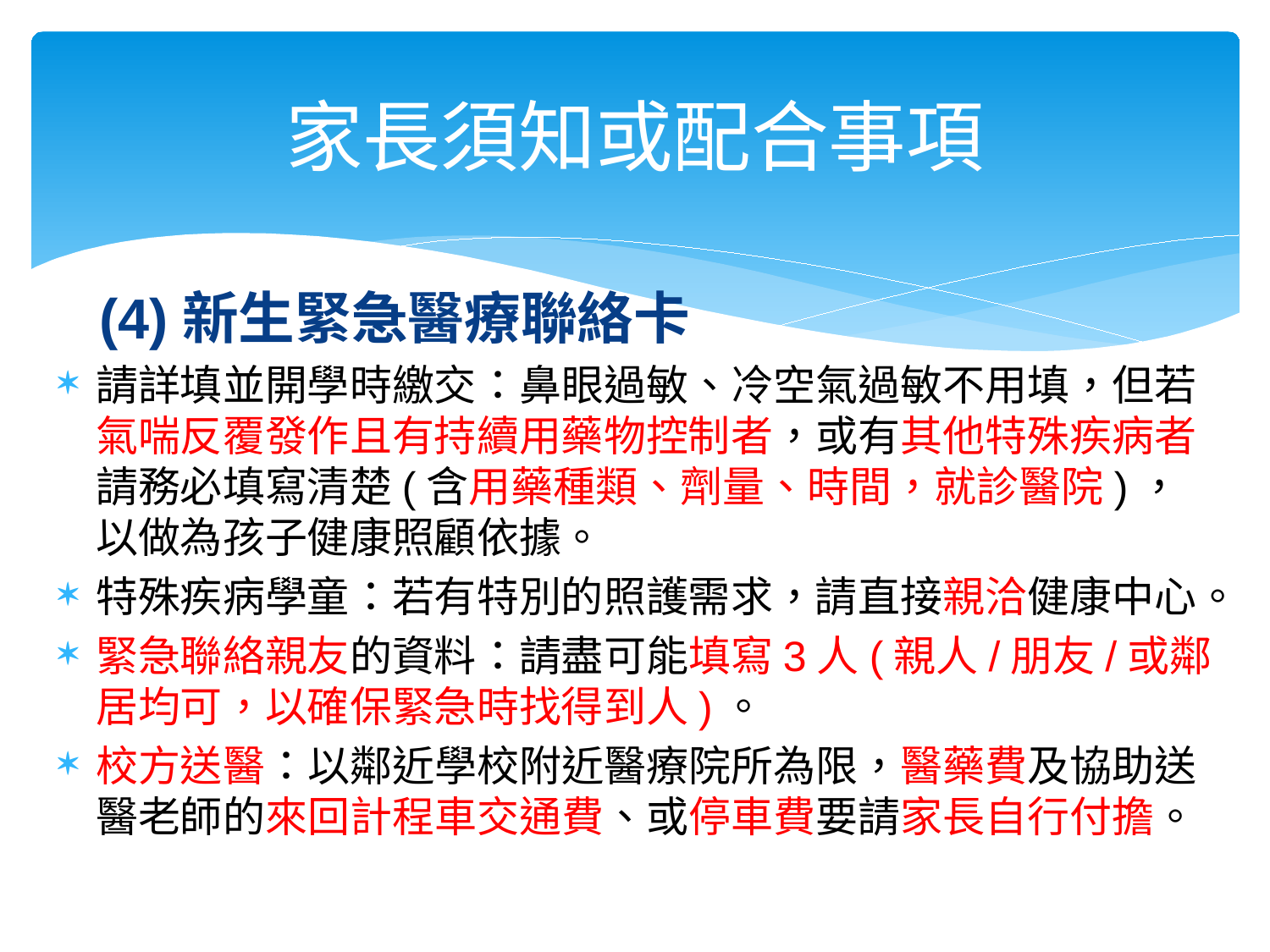

# 家長須知或配合事項
(4)新生緊急醫療聯絡卡
請詳填並開學時繳交：鼻眼過敏、冷空氣過敏不用填，但若氣喘反覆發作且有持續用藥物控制者，或有其他特殊疾病者請務必填寫清楚(含用藥種類、劑量、時間，就診醫院)，以做為孩子健康照顧依據。
特殊疾病學童：若有特別的照護需求，請直接親洽健康中心。
緊急聯絡親友的資料：請盡可能填寫3人(親人/朋友/或鄰居均可，以確保緊急時找得到人)。
校方送醫：以鄰近學校附近醫療院所為限，醫藥費及協助送醫老師的來回計程車交通費、或停車費要請家長自行付擔。